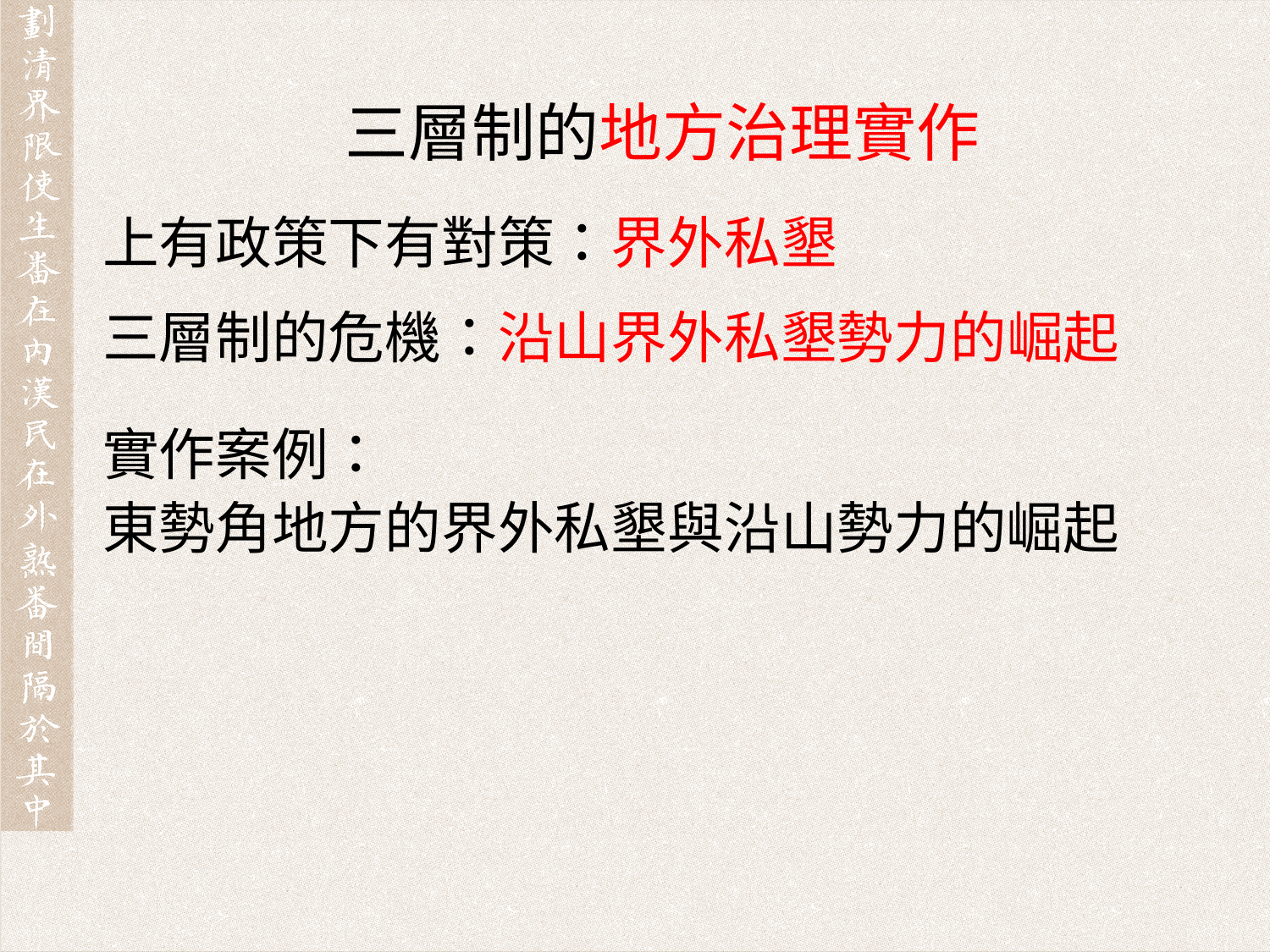

三層制的地方治理實作
上有政策下有對策：界外私墾
三層制的危機：沿山界外私墾勢力的崛起
實作案例：
東勢角地方的界外私墾與沿山勢力的崛起